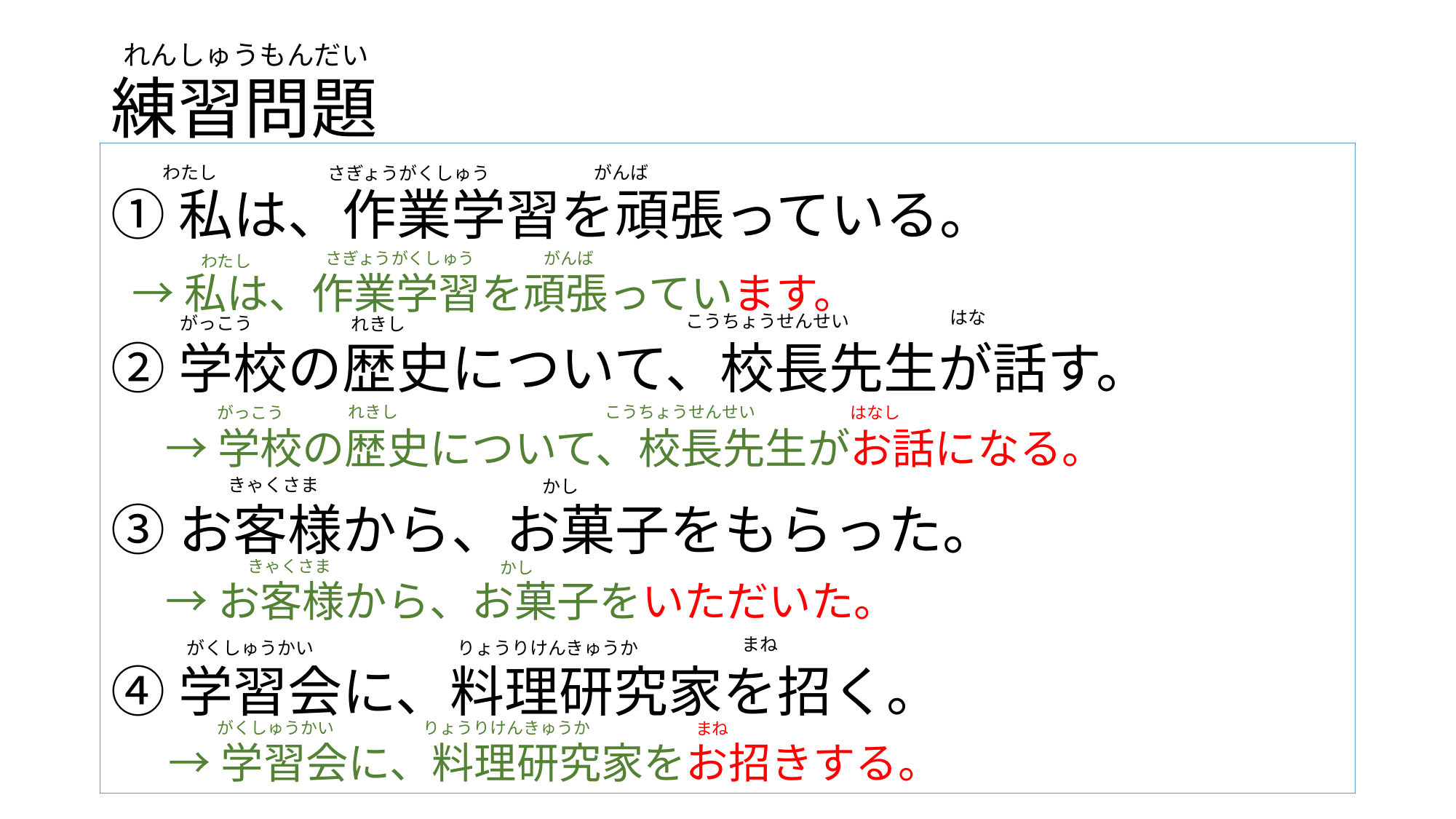

# 練習問題
れんしゅうもんだい

①私は、作業学習を頑張っている。

②学校の歴史について、校長先生が話す。

③お客様から、お菓子をもらった。

④学習会に、料理研究家を招く。
がんば
わたし
さぎょうがくしゅう
さぎょうがくしゅう
がんば
わたし
→私は、作業学習を頑張っています。
はな
こうちょうせんせい
がっこう
れきし
れきし
こうちょうせんせい
がっこう
はなし
→学校の歴史について、校長先生がお話になる。
きゃくさま
かし
きゃくさま
かし
→お客様から、お菓子をいただいた。
まね
りょうりけんきゅうか
がくしゅうかい
がくしゅうかい
りょうりけんきゅうか
まね
→学習会に、料理研究家をお招きする。